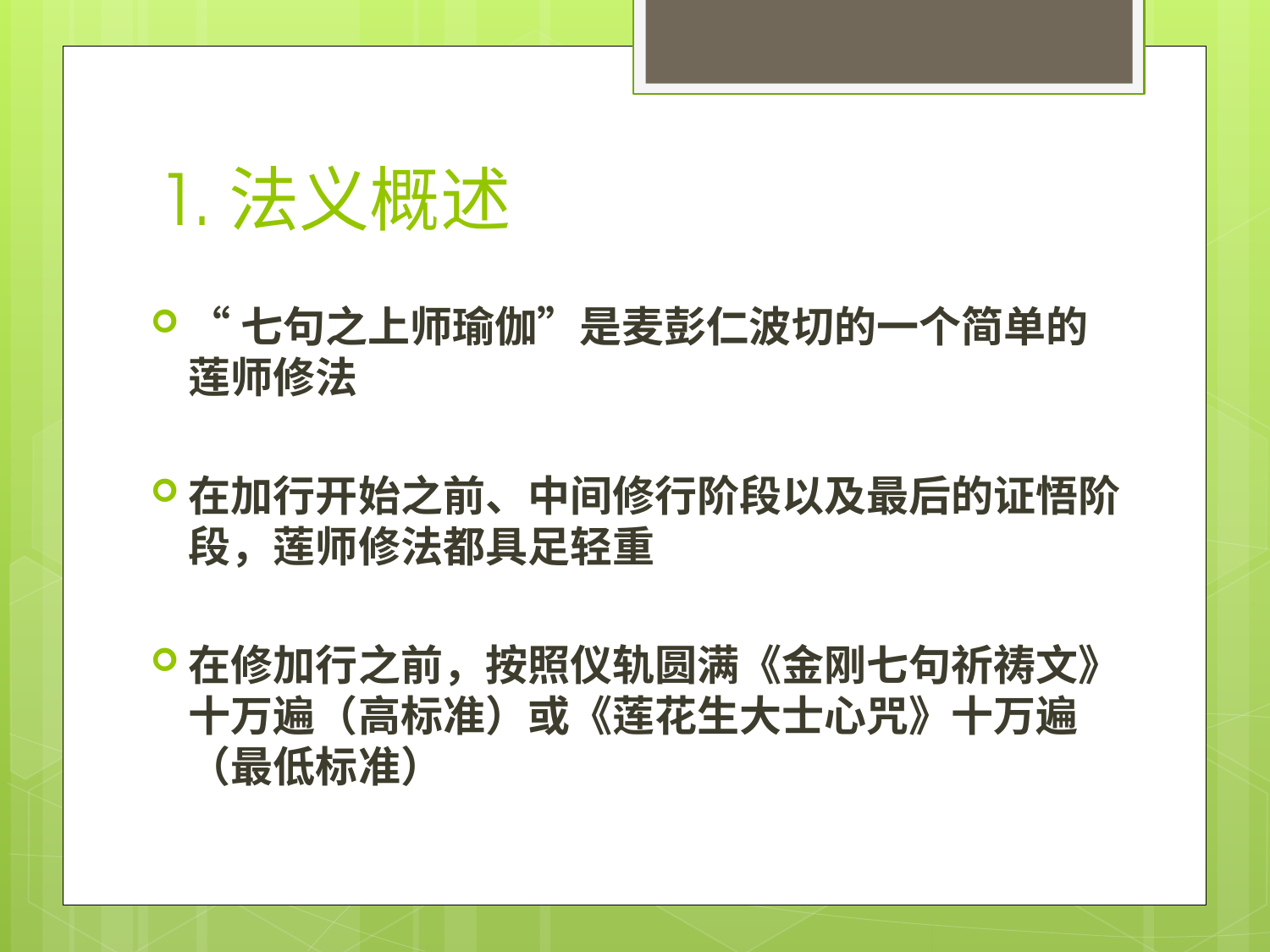

# 1.法义概述

“七句之上师瑜伽”是麦彭仁波切的一个简单的莲师修法

在加行开始之前、中间修行阶段以及最后的证悟阶段，莲师修法都具足轻重

在修加行之前，按照仪轨圆满《金刚七句祈祷文》十万遍（高标准）或《莲花生大士心咒》十万遍（最低标准）